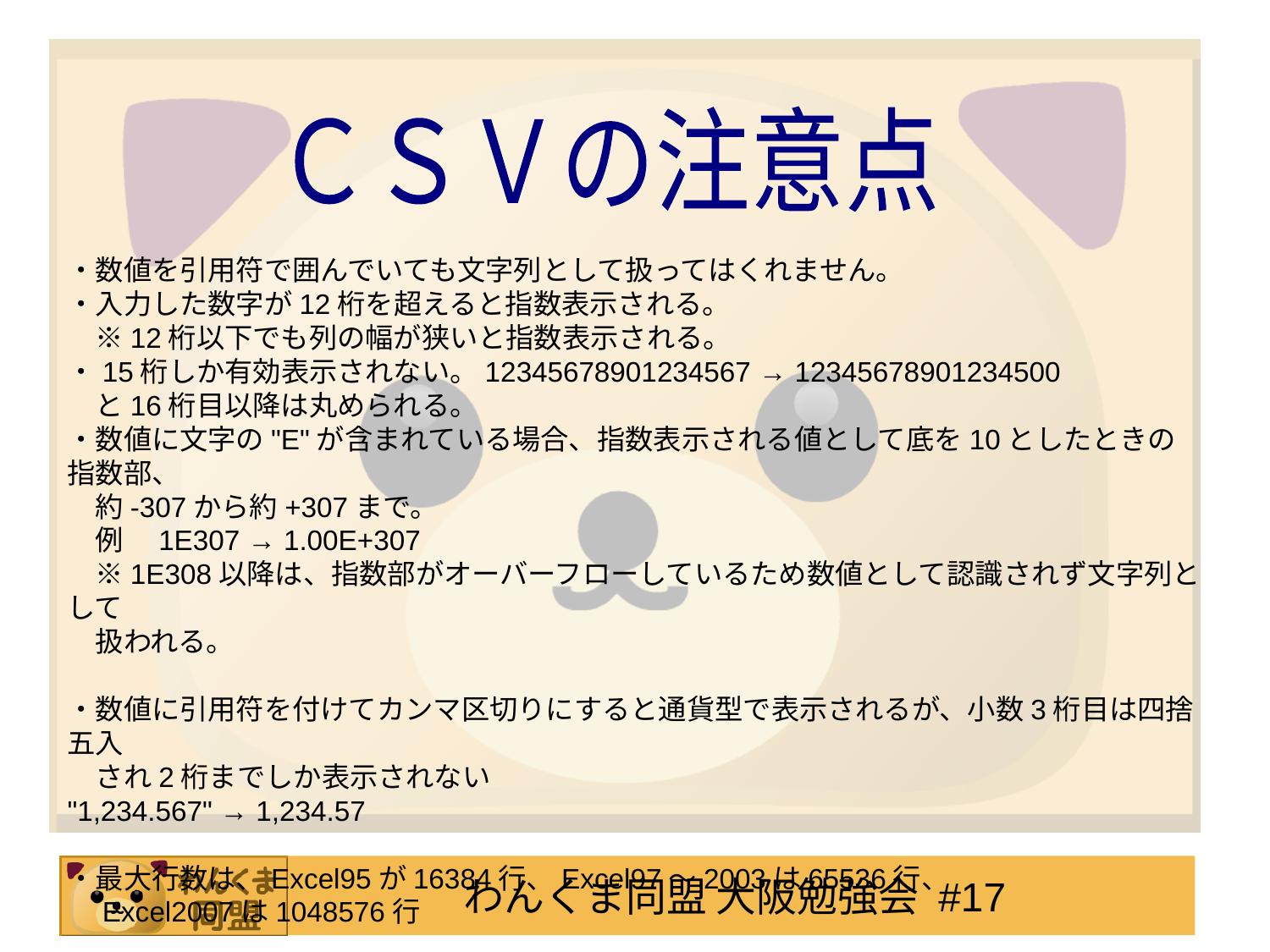

ＣＳＶの注意点
・数値を引用符で囲んでいても文字列として扱ってはくれません。
・入力した数字が12桁を超えると指数表示される。
　※12桁以下でも列の幅が狭いと指数表示される。
・15桁しか有効表示されない。12345678901234567 → 12345678901234500
　と16桁目以降は丸められる。
・数値に文字の"E"が含まれている場合、指数表示される値として底を10としたときの指数部、
　約-307から約+307まで。
　例　1E307 → 1.00E+307
　※1E308以降は、指数部がオーバーフローしているため数値として認識されず文字列として
　扱われる。

・数値に引用符を付けてカンマ区切りにすると通貨型で表示されるが、小数3桁目は四捨五入
　され2桁までしか表示されない
"1,234.567" → 1,234.57

・最大行数は、Excel95が16384行、Excel97～2003は65536行、
　Excel2007は1048576行